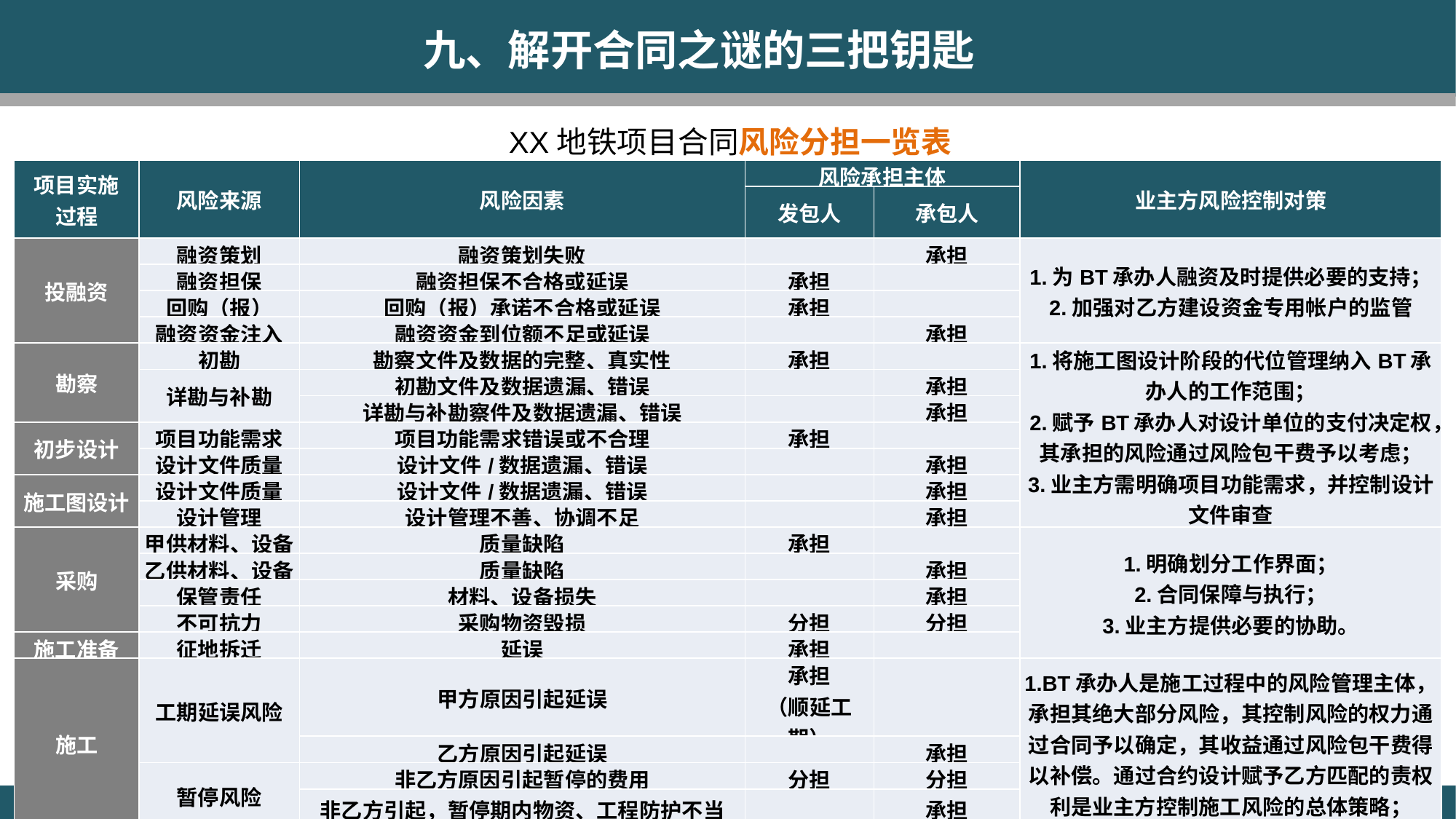

九、解开合同之谜的三把钥匙
XX地铁项目合同风险分担一览表
| 项目实施 过程 | 风险来源 | 风险因素 | 风险承担主体 |  | 业主方风险控制对策 |
| --- | --- | --- | --- | --- | --- |
|  |  |  | 发包人 | 承包人 |  |
| 投融资 | 融资策划 | 融资策划失败 |  | 承担 | 1.为BT承办人融资及时提供必要的支持； 2.加强对乙方建设资金专用帐户的监管 |
|  | 融资担保 | 融资担保不合格或延误 | 承担 |  |  |
|  | 回购（报） | 回购（报）承诺不合格或延误 | 承担 |  |  |
|  | 融资资金注入 | 融资资金到位额不足或延误 |  | 承担 |  |
| 勘察 | 初勘 | 勘察文件及数据的完整、真实性 | 承担 |  | 1.将施工图设计阶段的代位管理纳入BT承办人的工作范围； 2.赋予BT承办人对设计单位的支付决定权，其承担的风险通过风险包干费予以考虑； 3.业主方需明确项目功能需求，并控制设计文件审查 |
|  | 详勘与补勘 | 初勘文件及数据遗漏、错误 |  | 承担 |  |
|  |  | 详勘与补勘察件及数据遗漏、错误 |  | 承担 |  |
| 初步设计 | 项目功能需求 | 项目功能需求错误或不合理 | 承担 |  |  |
|  | 设计文件质量 | 设计文件/数据遗漏、错误 |  | 承担 |  |
| 施工图设计 | 设计文件质量 | 设计文件/数据遗漏、错误 |  | 承担 |  |
|  | 设计管理 | 设计管理不善、协调不足 |  | 承担 |  |
| 采购 | 甲供材料、设备 | 质量缺陷 | 承担 |  | 1.明确划分工作界面； 2.合同保障与执行； 3.业主方提供必要的协助。 |
|  | 乙供材料、设备 | 质量缺陷 |  | 承担 |  |
|  | 保管责任 | 材料、设备损失 |  | 承担 |  |
|  | 不可抗力 | 采购物资毁损 | 分担 | 分担 |  |
| 施工准备 | 征地拆迁 | 延误 | 承担 |  |  |
| 施工 | 工期延误风险 | 甲方原因引起延误 | 承担 （顺延工期） |  | 1.BT承办人是施工过程中的风险管理主体，承担其绝大部分风险，其控制风险的权力通过合同予以确定，其收益通过风险包干费得以补偿。通过合约设计赋予乙方匹配的责权利是业主方控制施工风险的总体策略； |
|  |  | 乙方原因引起延误 |  | 承担 |  |
|  | 暂停风险 | 非乙方原因引起暂停的费用 | 分担 | 分担 |  |
|  |  | 非乙方引起，暂停期内物资、工程防护不当 |  | 承担 |  |